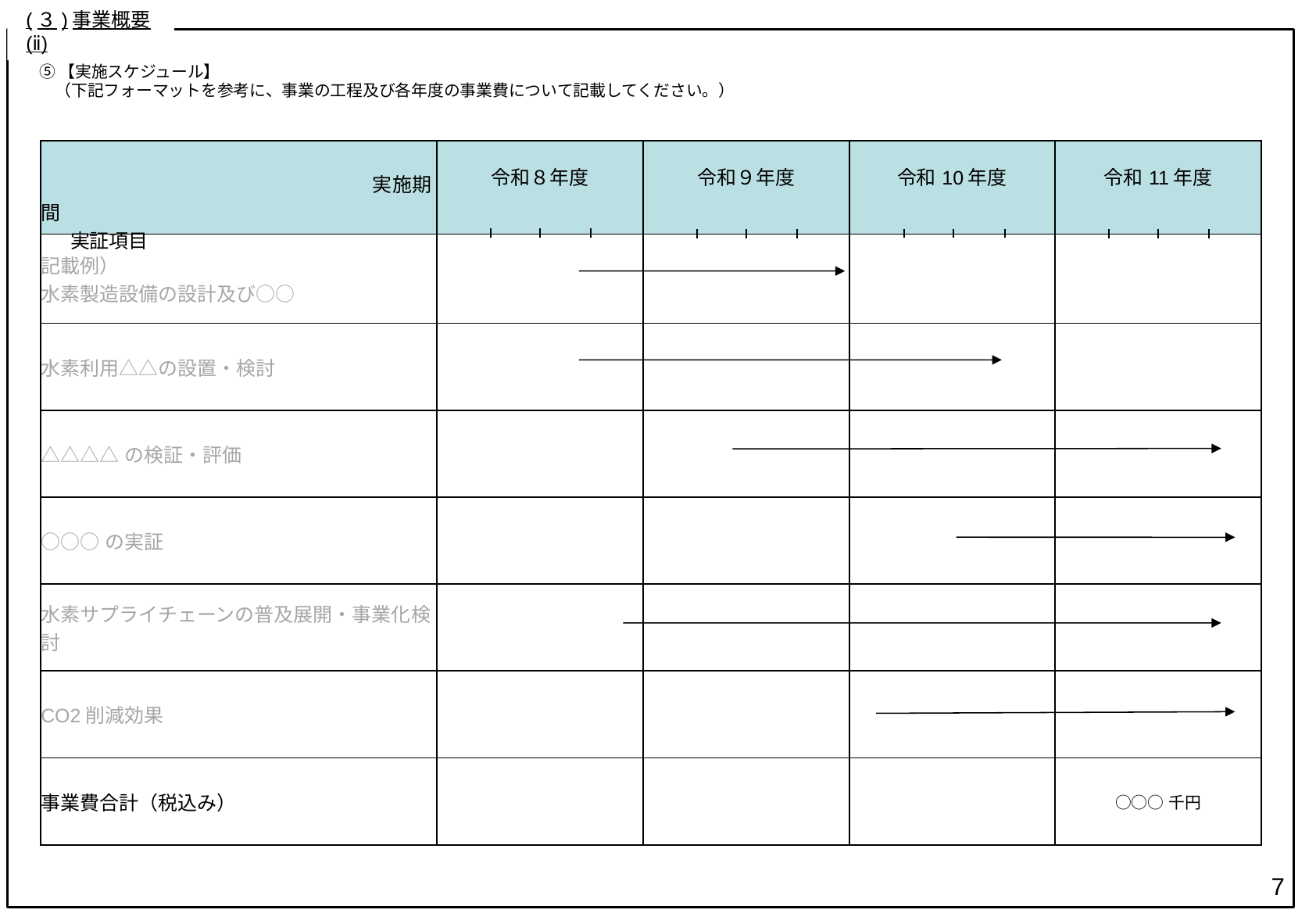

(３)事業概要(ⅱ)

⑤【実施スケジュール】
　（下記フォーマットを参考に、事業の工程及び各年度の事業費について記載してください。）
| 実施期間 　実証項目 | 令和８年度 | 令和９年度 | 令和10年度 | 令和11年度 |
| --- | --- | --- | --- | --- |
| 記載例） 水素製造設備の設計及び○○ |  |  |  |  |
| 水素利用△△の設置・検討 |  |  |  |  |
| △△△△の検証・評価 |  |  |  |  |
| ○○○の実証 |  |  |  |  |
| 水素サプライチェーンの普及展開・事業化検討 |  |  |  |  |
| CO2削減効果 |  |  |  |  |
| 事業費合計（税込み） |  |  |  | ○○○千円 |

7